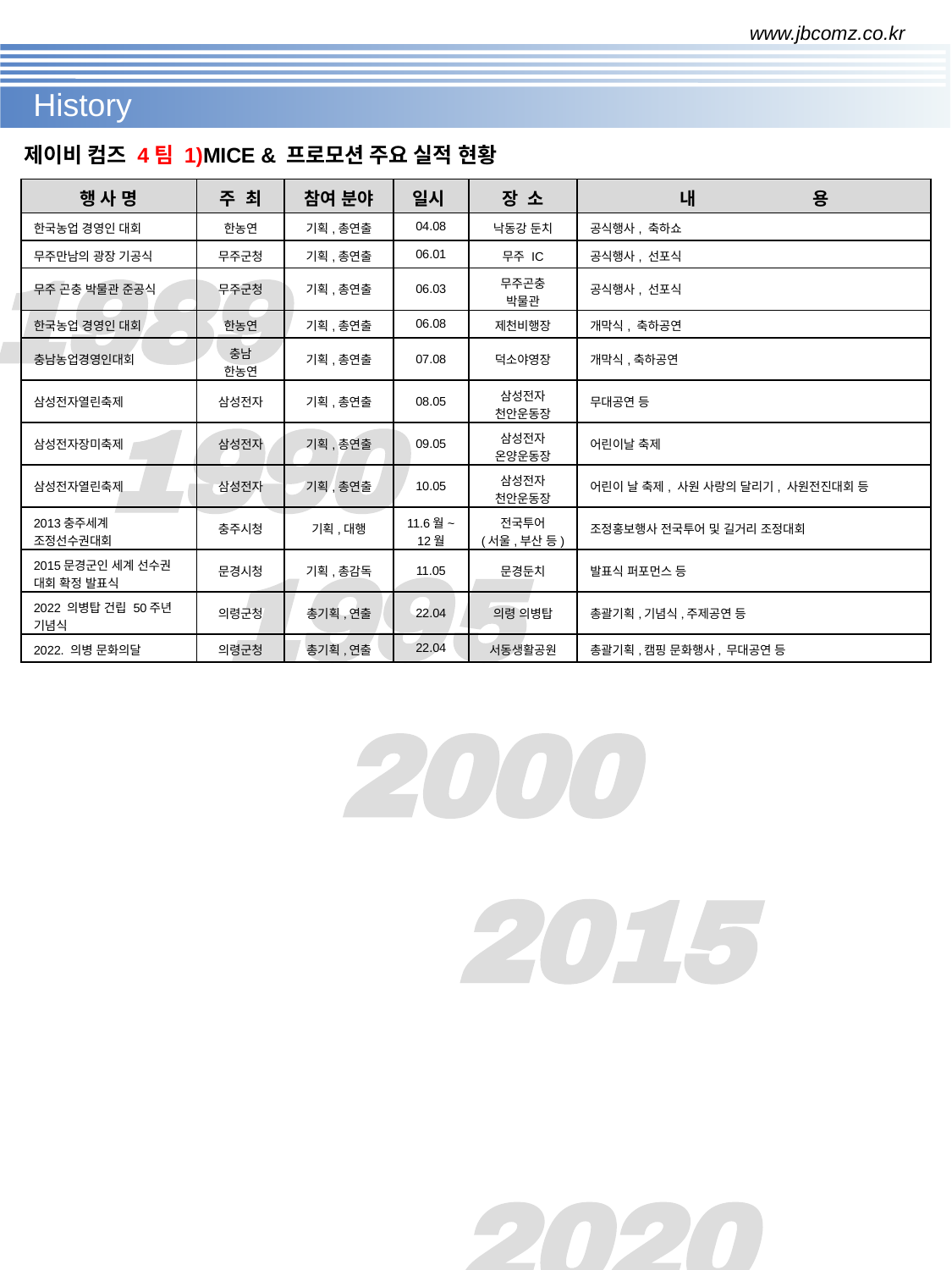

www.jbcomz.co.kr

History
제이비 컴즈 4팀 1)MICE & 프로모션 주요 실적 현황
| 행 사 명 | 주 최 | 참여 분야 | 일시 | 장 소 | 내 용 |
| --- | --- | --- | --- | --- | --- |
| 한국농업 경영인 대회 | 한농연 | 기획,총연출 | 04.08 | 낙동강 둔치 | 공식행사, 축하쇼 |
| 무주만남의 광장 기공식 | 무주군청 | 기획,총연출 | 06.01 | 무주 IC | 공식행사, 선포식 |
| 무주 곤충 박물관 준공식 | 무주군청 | 기획,총연출 | 06.03 | 무주곤충 박물관 | 공식행사, 선포식 |
| 한국농업 경영인 대회 | 한농연 | 기획,총연출 | 06.08 | 제천비행장 | 개막식, 축하공연 |
| 충남농업경영인대회 | 충남 한농연 | 기획,총연출 | 07.08 | 덕소야영장 | 개막식,축하공연 |
| 삼성전자열린축제 | 삼성전자 | 기획,총연출 | 08.05 | 삼성전자 천안운동장 | 무대공연 등 |
| 삼성전자장미축제 | 삼성전자 | 기획,총연출 | 09.05 | 삼성전자 온양운동장 | 어린이날 축제 |
| 삼성전자열린축제 | 삼성전자 | 기획,총연출 | 10.05 | 삼성전자 천안운동장 | 어린이 날 축제, 사원 사랑의 달리기, 사원전진대회 등 |
| 2013충주세계 조정선수권대회 | 충주시청 | 기획,대행 | 11.6월~ 12월 | 전국투어 (서울,부산 등) | 조정홍보행사 전국투어 및 길거리 조정대회 |
| 2015문경군인 세계 선수권 대회 확정 발표식 | 문경시청 | 기획,총감독 | 11.05 | 문경둔치 | 발표식 퍼포먼스 등 |
| 2022 의병탑 건립 50주년 기념식 | 의령군청 | 총기획,연출 | 22.04 | 의령 의병탑 | 총괄기획,기념식,주제공연 등 |
| 2022. 의병 문화의달 | 의령군청 | 총기획,연출 | 22.04 | 서동생활공원 | 총괄기획,캠핑 문화행사, 무대공연 등 |
1989
1990
1995
2000
2015
		2020